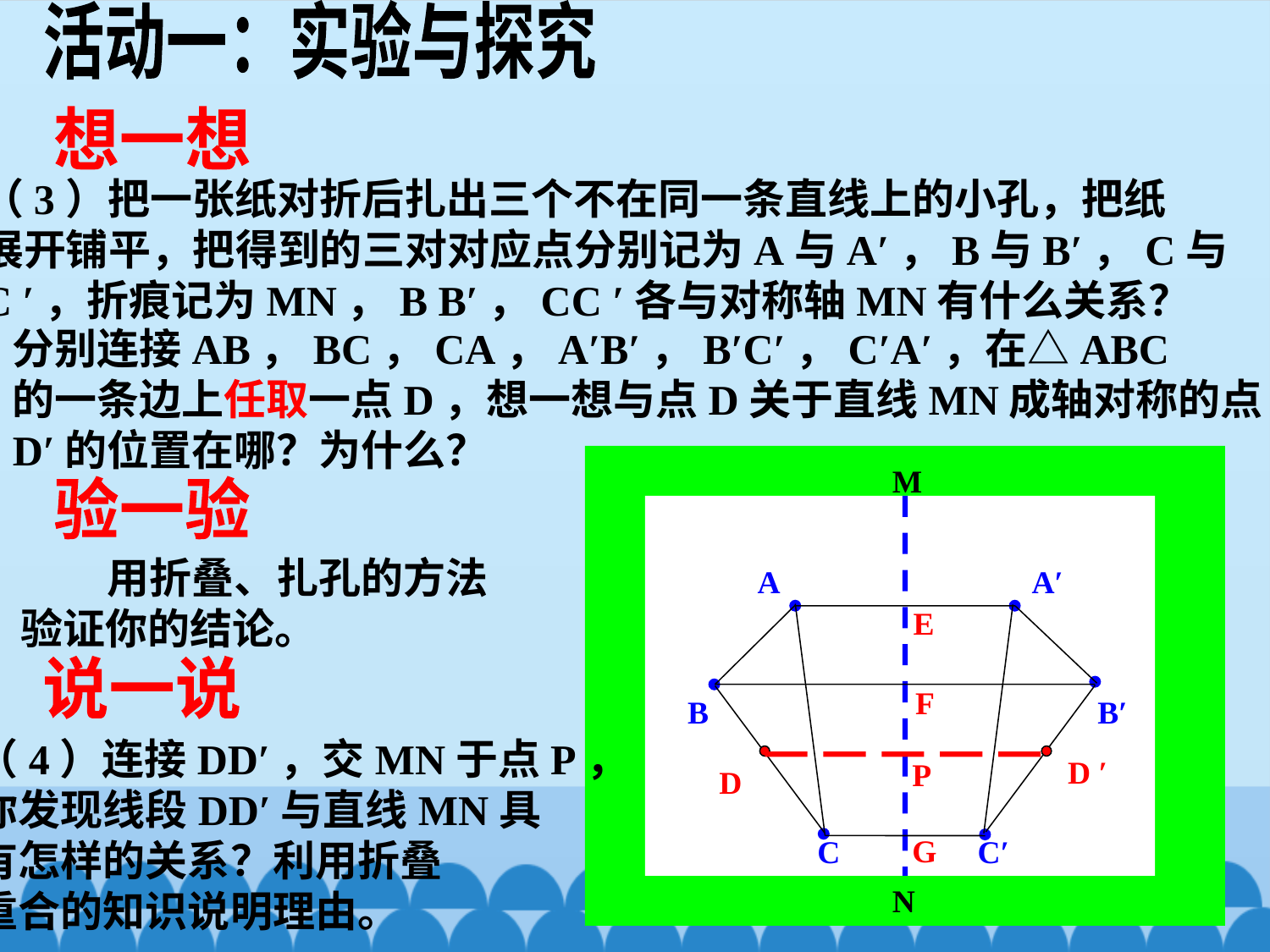

活动一：实验与探究
想一想
（3）把一张纸对折后扎出三个不在同一条直线上的小孔，把纸
展开铺平，把得到的三对对应点分别记为A与A′，B与B′，C与
C ′，折痕记为MN，B B′，CC ′各与对称轴MN有什么关系？
分别连接AB，BC，CA，A′B′，B′C′，C′A′，在△ABC
的一条边上任取一点D，想一想与点D关于直线MN成轴对称的点
D′的位置在哪？为什么？

M
验一验

        用折叠、扎孔的方法
验证你的结论。
A
A′
E

说一说

F

B
B′
（4）连接DD′，交MN于点P，
你发现线段DD′与直线MN具
有怎样的关系？利用折叠
重合的知识说明理由。

D ′
P

D
G
C
C′

N